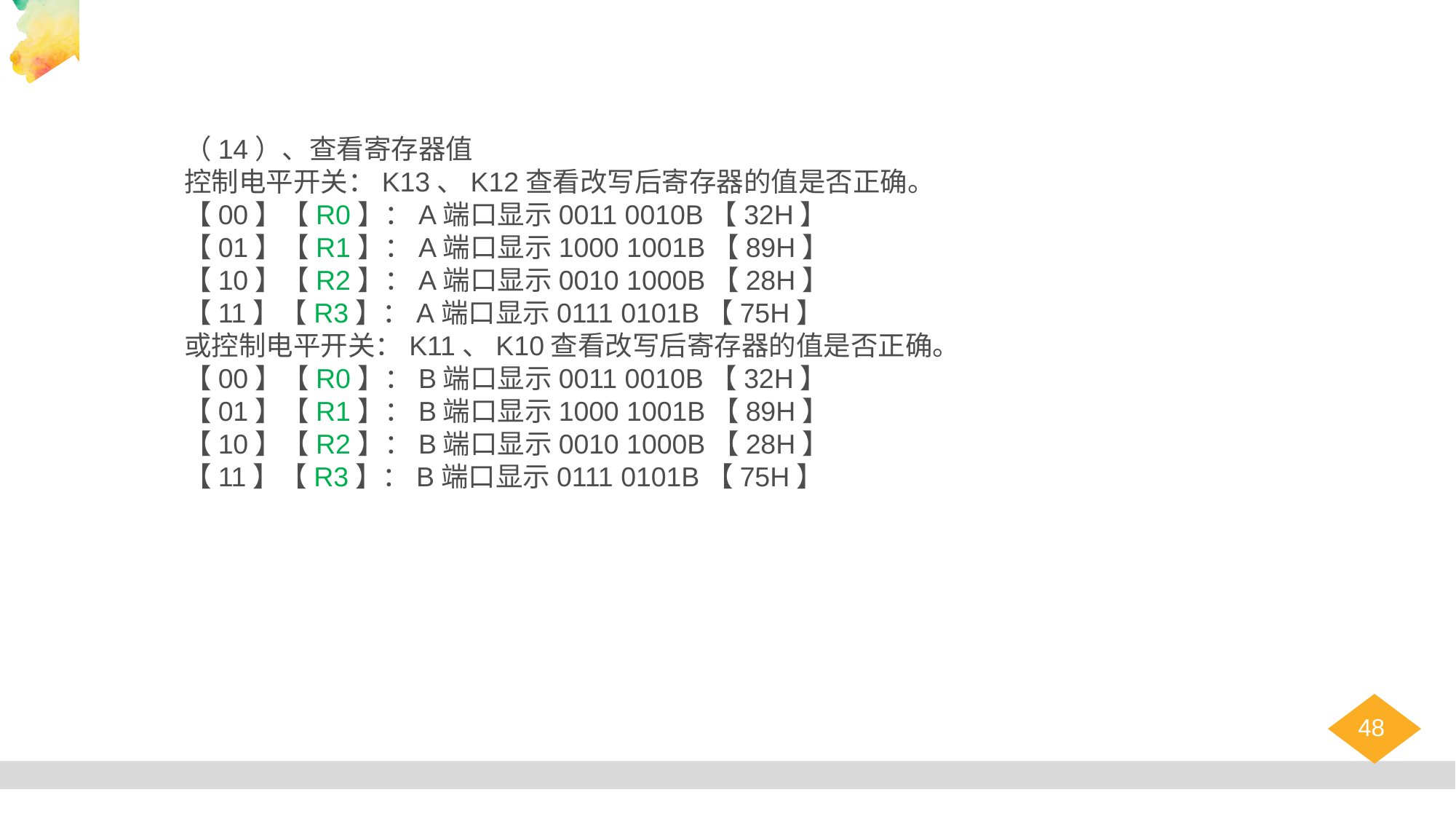

（14）、查看寄存器值
控制电平开关：K13、K12查看改写后寄存器的值是否正确。
【00】【R0】：A端口显示0011 0010B【32H】
【01】【R1】：A端口显示1000 1001B【89H】
【10】【R2】：A端口显示0010 1000B【28H】
【11】【R3】：A端口显示0111 0101B【75H】
或控制电平开关：K11、K10查看改写后寄存器的值是否正确。
【00】【R0】：B端口显示0011 0010B【32H】
【01】【R1】：B端口显示1000 1001B【89H】
【10】【R2】：B端口显示0010 1000B【28H】
【11】【R3】：B端口显示0111 0101B【75H】